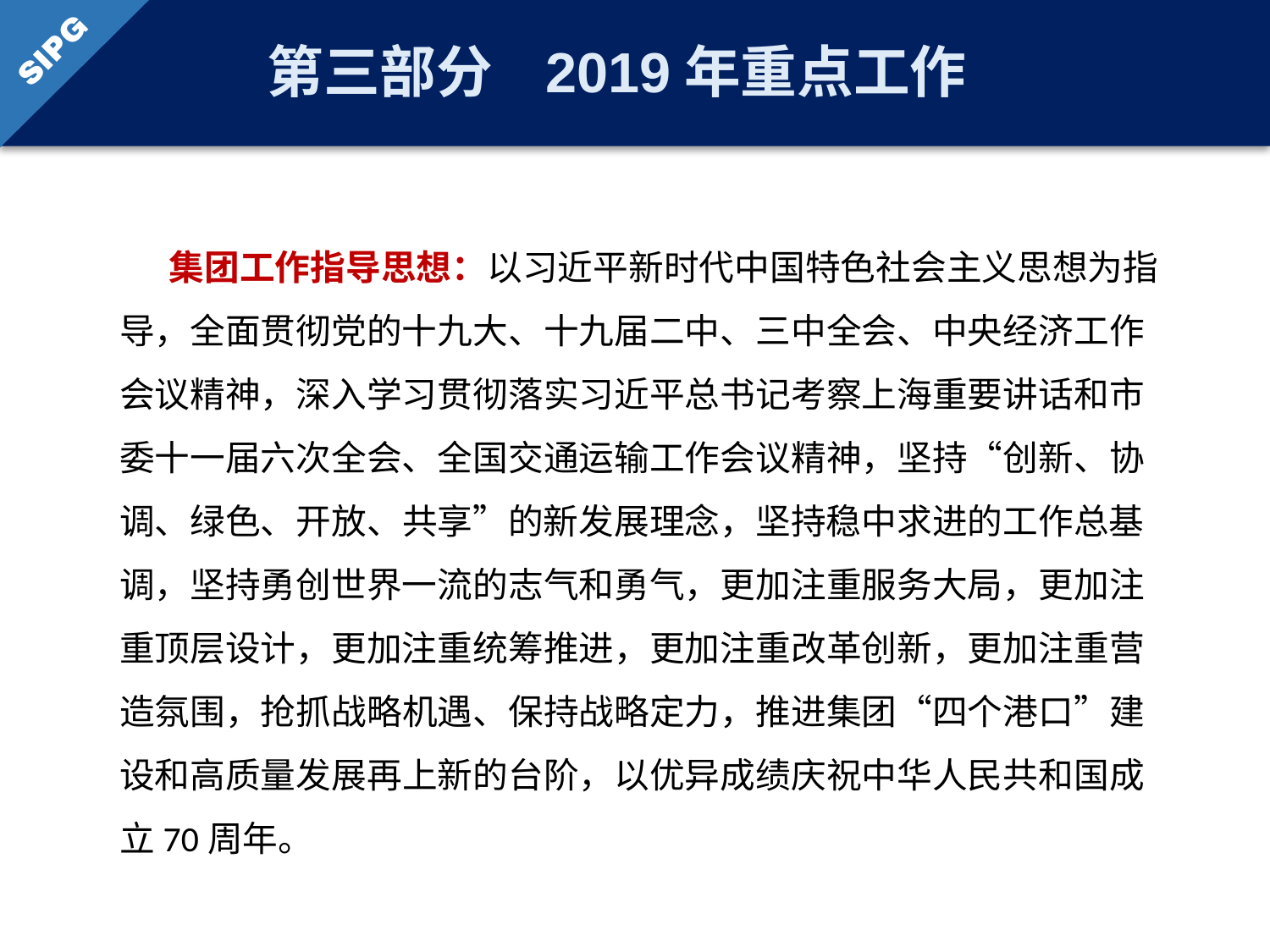

SIPG
第三部分   2019年重点工作
集团工作指导思想：以习近平新时代中国特色社会主义思想为指导，全面贯彻党的十九大、十九届二中、三中全会、中央经济工作会议精神，深入学习贯彻落实习近平总书记考察上海重要讲话和市委十一届六次全会、全国交通运输工作会议精神，坚持“创新、协调、绿色、开放、共享”的新发展理念，坚持稳中求进的工作总基调，坚持勇创世界一流的志气和勇气，更加注重服务大局，更加注重顶层设计，更加注重统筹推进，更加注重改革创新，更加注重营造氛围，抢抓战略机遇、保持战略定力，推进集团“四个港口”建设和高质量发展再上新的台阶，以优异成绩庆祝中华人民共和国成立70周年。